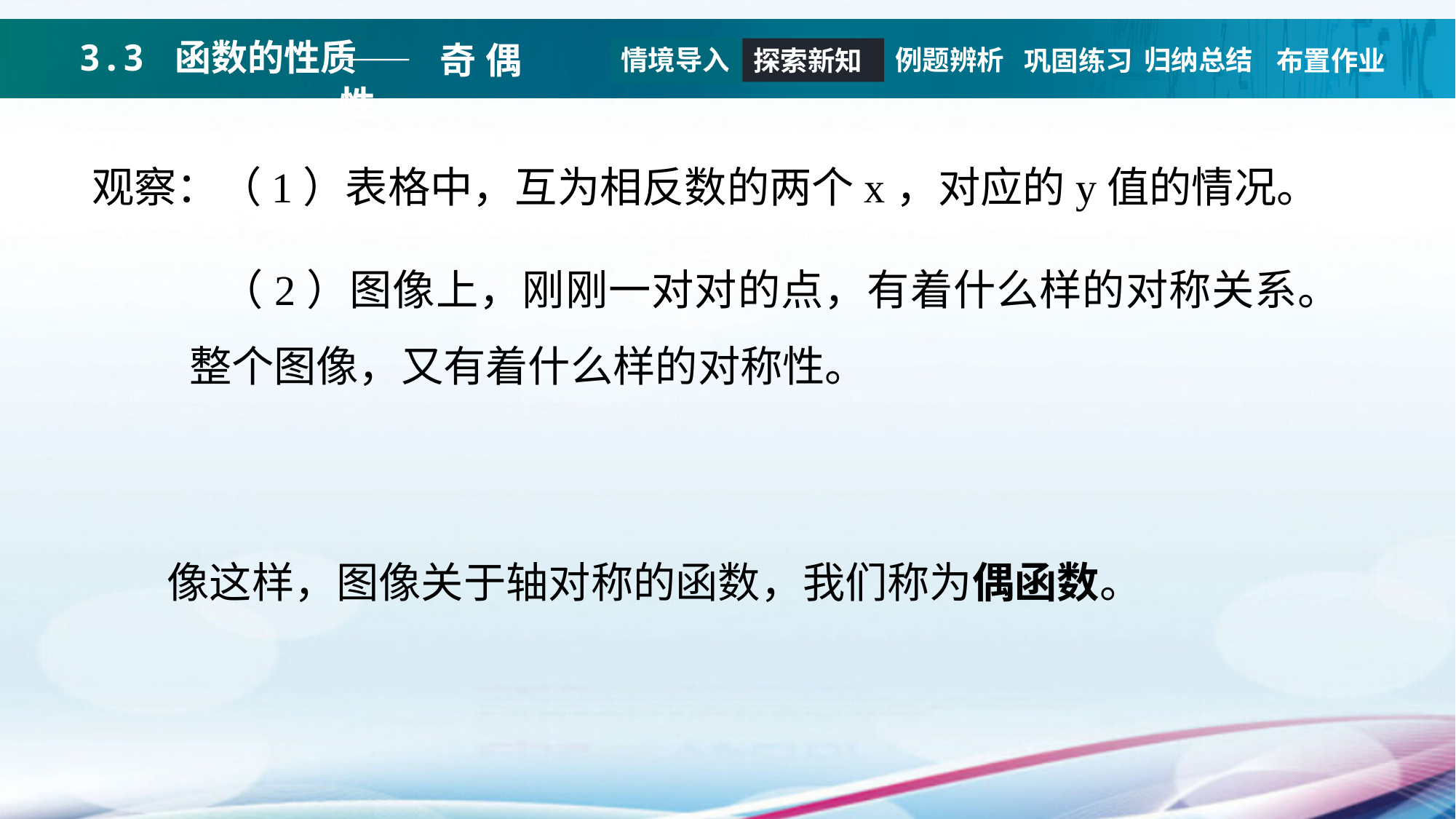

——奇偶性
情境导入
例题辨析
归纳总结
探索新知
巩固练习

布置作业
观察：（1）表格中，互为相反数的两个x，对应的y值的情况。

（2）图像上，刚刚一对对的点，有着什么样的对称关系。整个图像，又有着什么样的对称性。
像这样，图像关于轴对称的函数，我们称为偶函数。